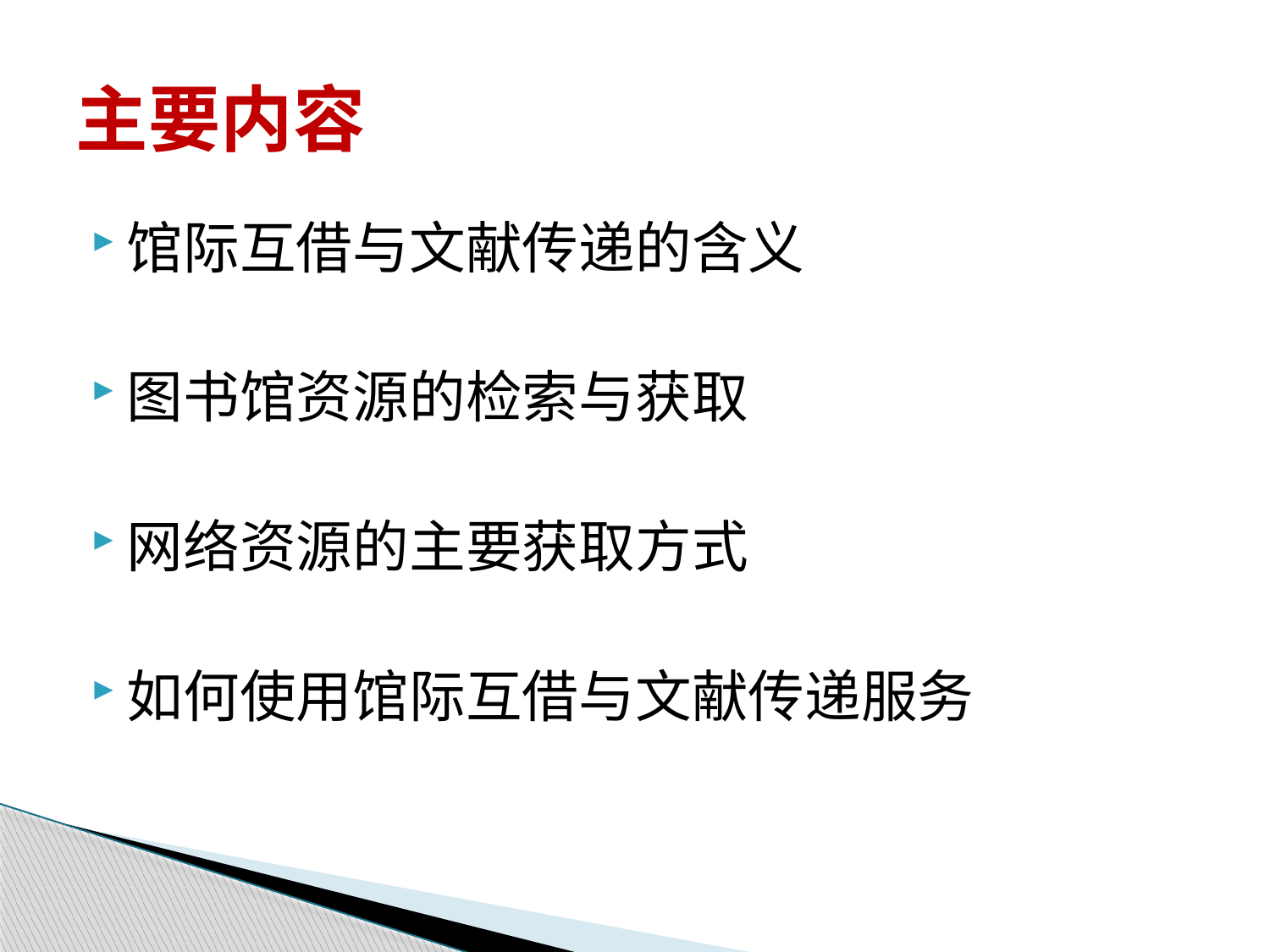

# 主要内容
馆际互借与文献传递的含义

图书馆资源的检索与获取

网络资源的主要获取方式

如何使用馆际互借与文献传递服务